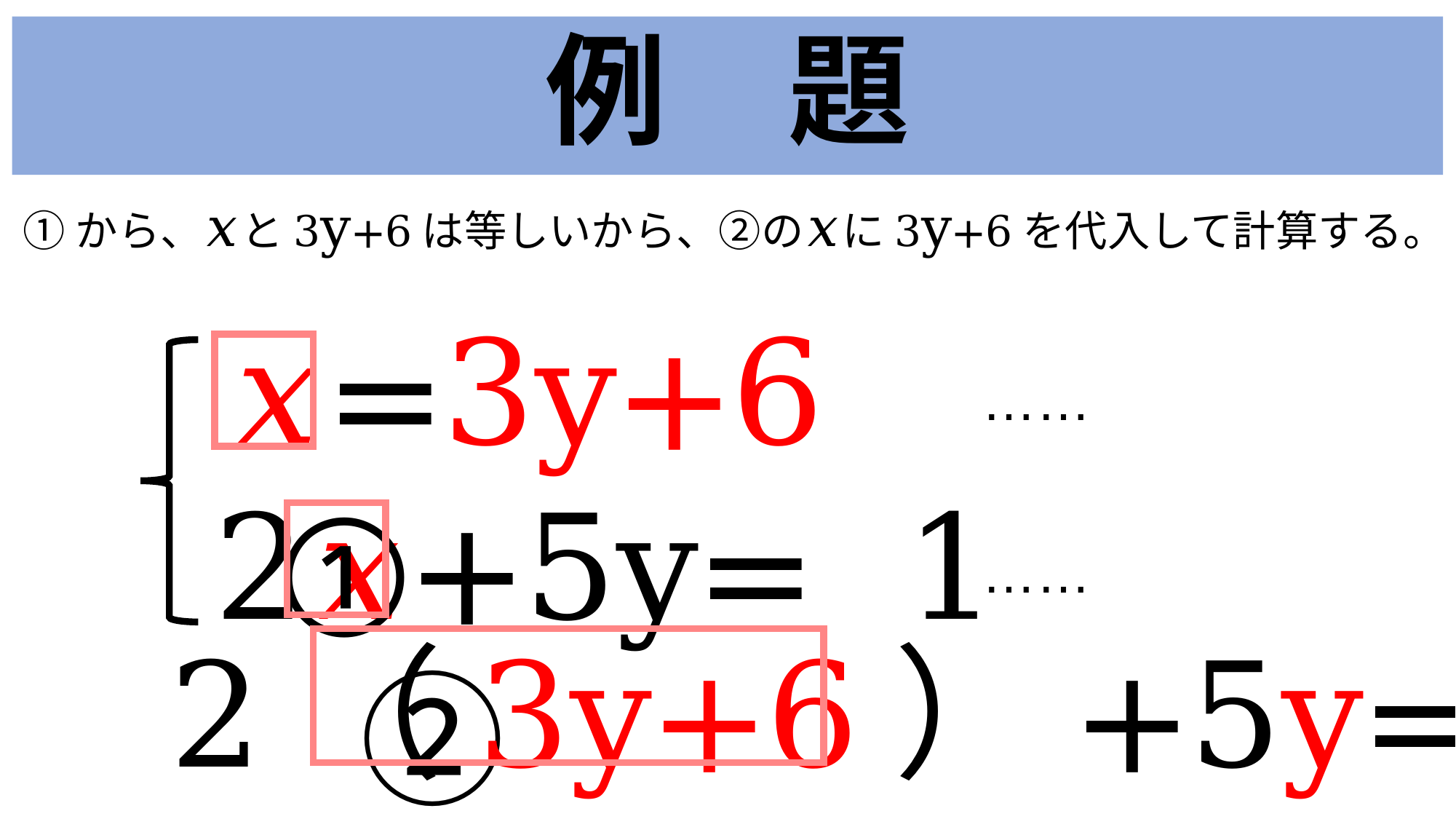

例　題
# ①から、𝑥と3y+6は等しいから、②の𝑥に3y+6を代入して計算する。
𝑥=3y+6            ①
2𝑥+5y=  1   　②

……
……

2（3y+6）+5y=  1